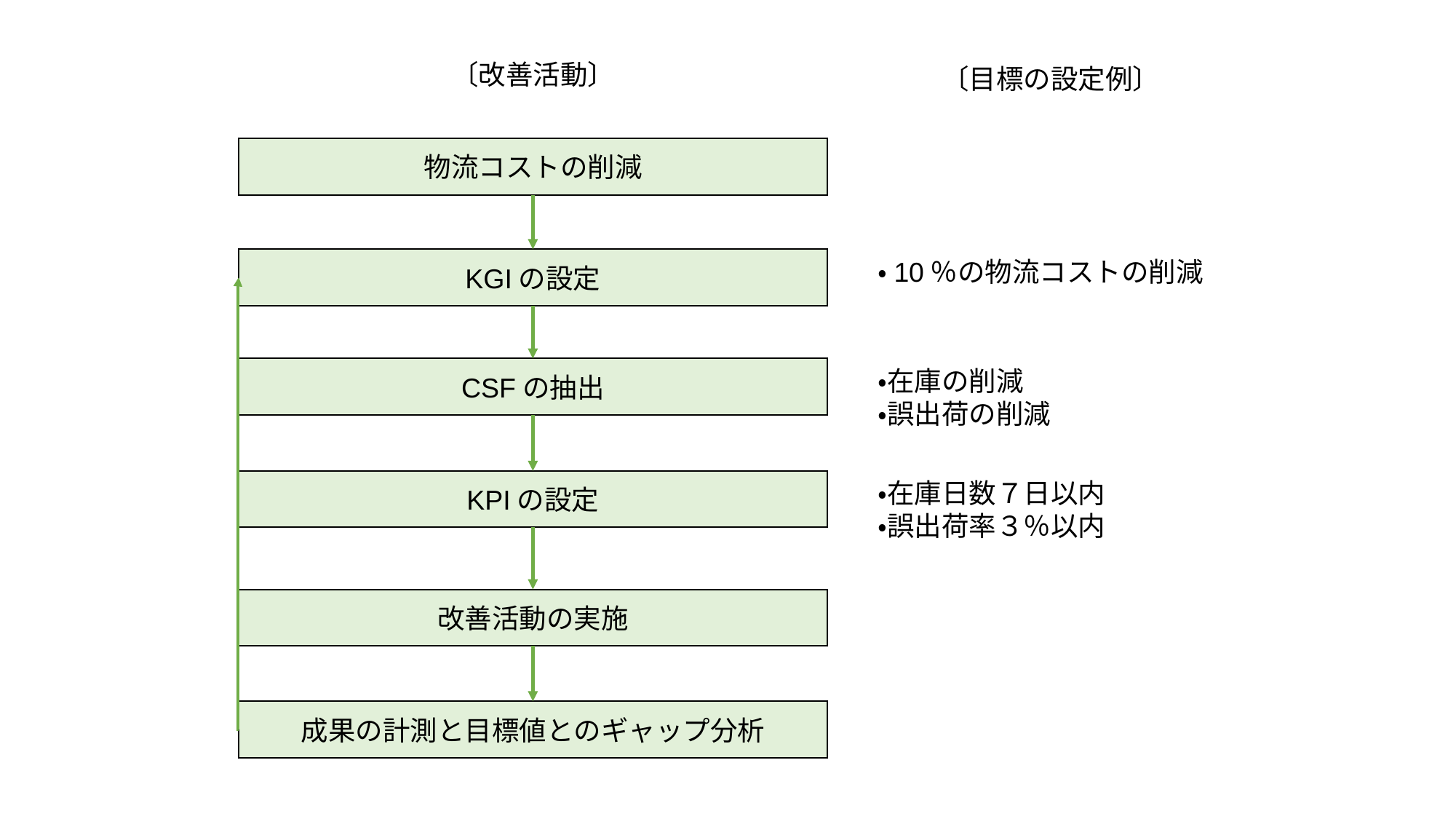

〔改善活動〕
〔目標の設定例〕
物流コストの削減
KGIの設定
CSFの抽出
KPIの設定
改善活動の実施
成果の計測と目標値とのギャップ分析
・10％の物流コストの削減
・在庫の削減
・誤出荷の削減
・在庫日数７日以内
・誤出荷率３％以内